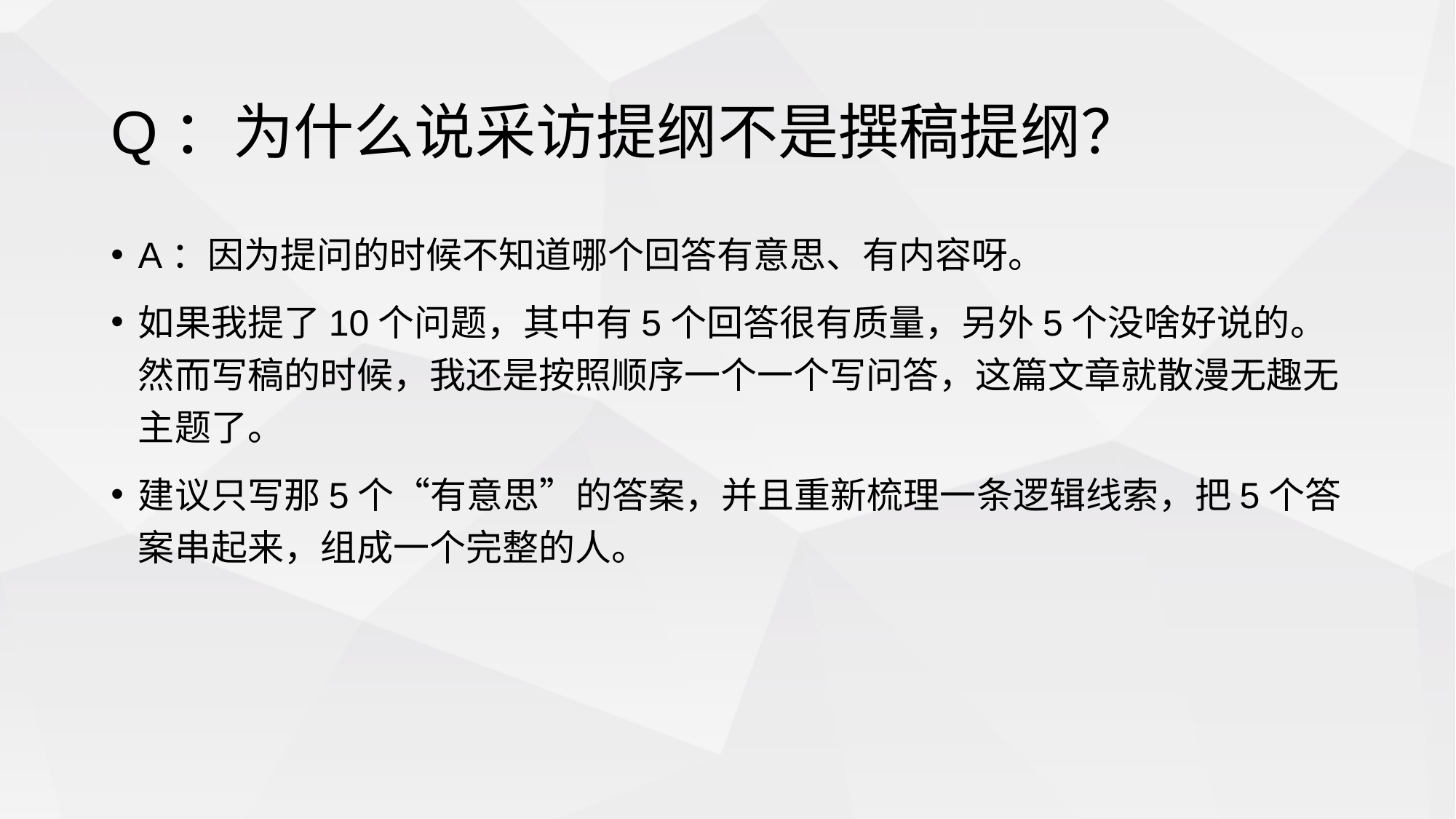

# Q：为什么说采访提纲不是撰稿提纲？
A：因为提问的时候不知道哪个回答有意思、有内容呀。
如果我提了10个问题，其中有5个回答很有质量，另外5个没啥好说的。然而写稿的时候，我还是按照顺序一个一个写问答，这篇文章就散漫无趣无主题了。
建议只写那5个“有意思”的答案，并且重新梳理一条逻辑线索，把5个答案串起来，组成一个完整的人。